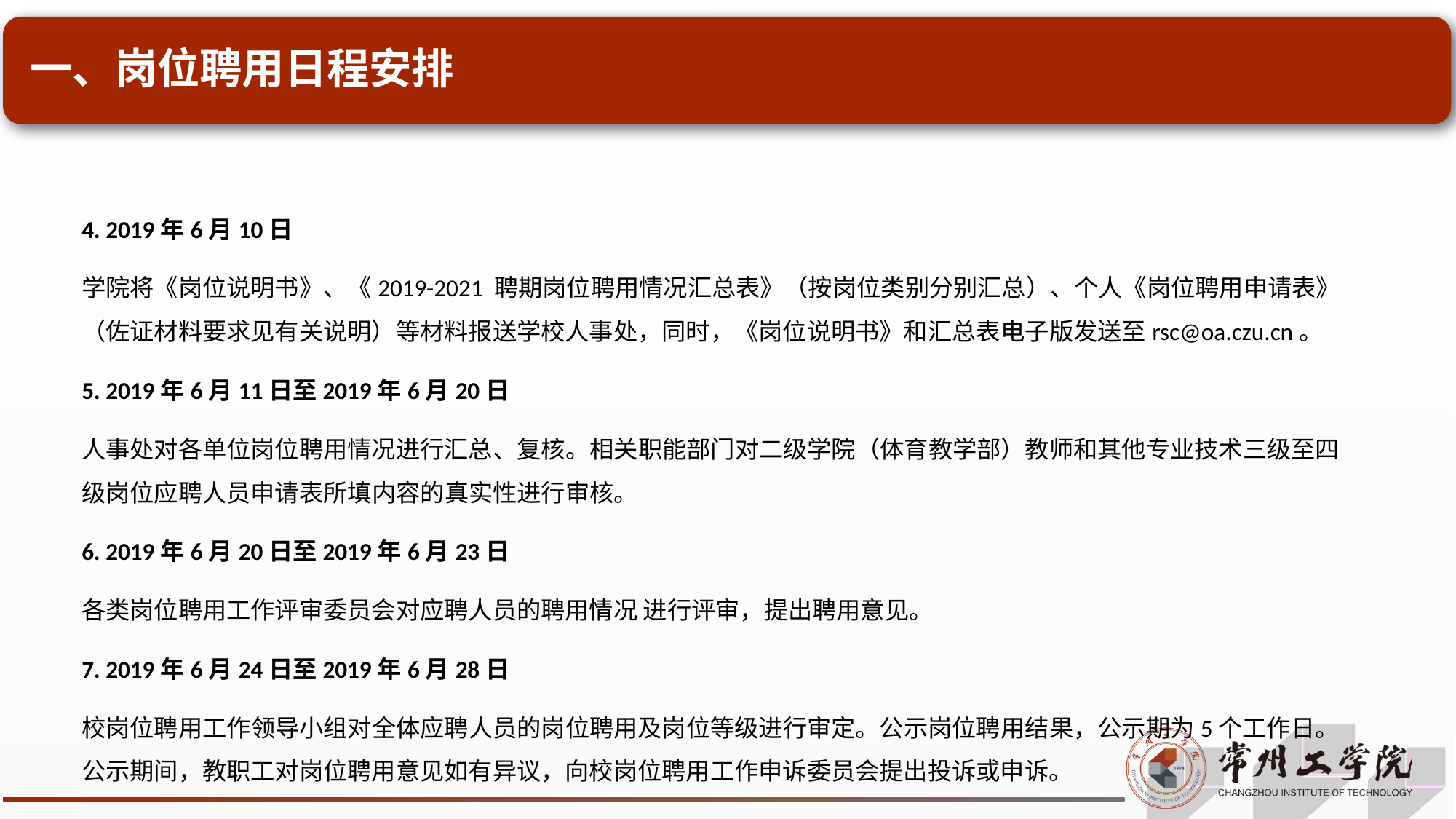

# 一、岗位聘用日程安排
4. 2019年6月10日
学院将《岗位说明书》、《2019-2021 聘期岗位聘用情况汇总表》（按岗位类别分别汇总）、个人《岗位聘用申请表》（佐证材料要求见有关说明）等材料报送学校人事处，同时，《岗位说明书》和汇总表电子版发送至rsc@oa.czu.cn。
5. 2019年6月11日至2019年6月20日
人事处对各单位岗位聘用情况进行汇总、复核。相关职能部门对二级学院（体育教学部）教师和其他专业技术三级至四级岗位应聘人员申请表所填内容的真实性进行审核。
6. 2019年6月20日至2019年6月23日
各类岗位聘用工作评审委员会对应聘人员的聘用情况 进行评审，提出聘用意见。
7. 2019年6月24日至2019年6月28日
校岗位聘用工作领导小组对全体应聘人员的岗位聘用及岗位等级进行审定。公示岗位聘用结果，公示期为5个工作日。公示期间，教职工对岗位聘用意见如有异议，向校岗位聘用工作申诉委员会提出投诉或申诉。